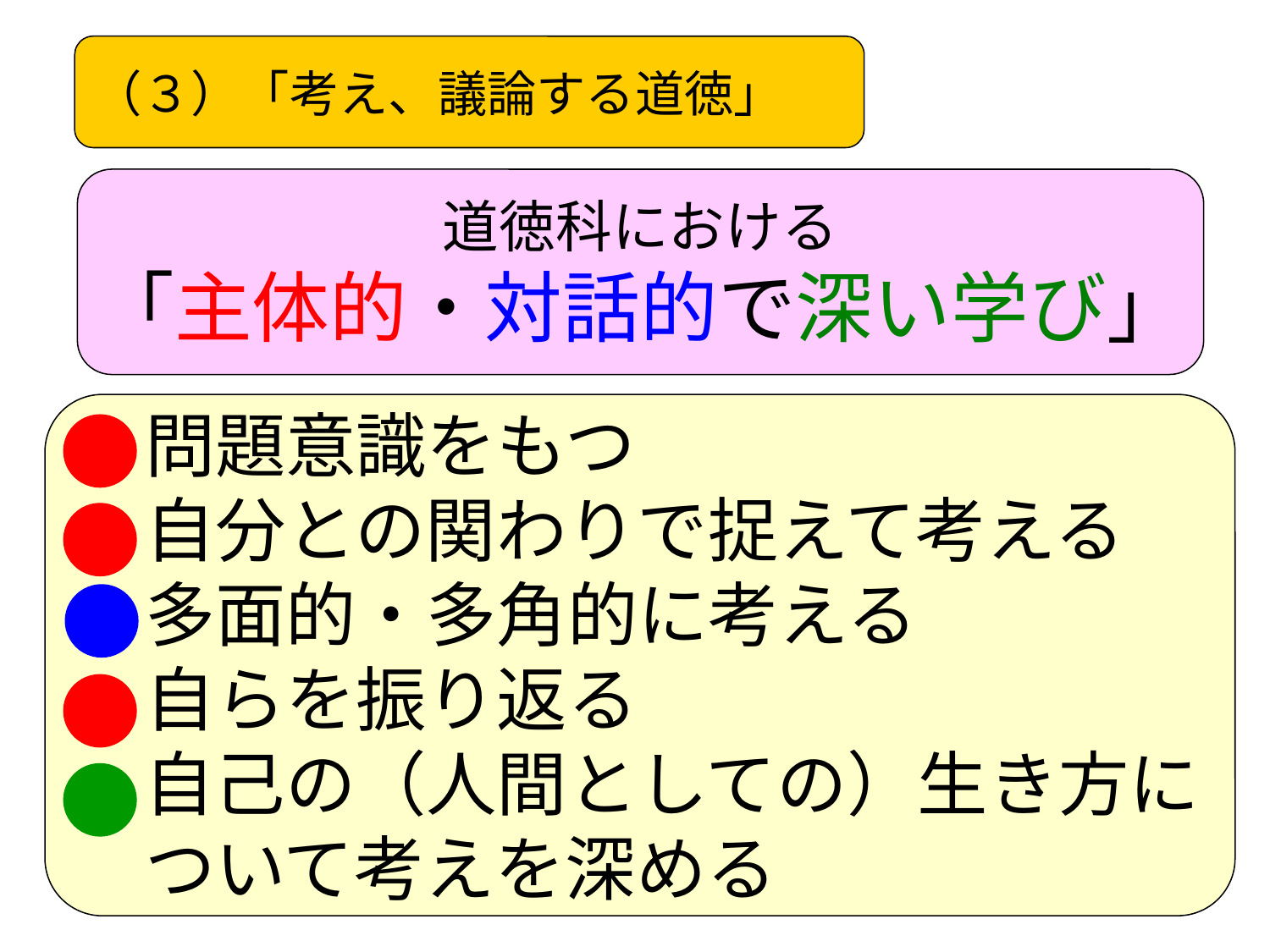

（３）「考え、議論する道徳」
道徳科における
「主体的・対話的で深い学び」
　問題意識をもつ
　自分との関わりで捉えて考える
　多面的・多角的に考える
　自らを振り返る
　自己の（人間としての）生き方に
　ついて考えを深める